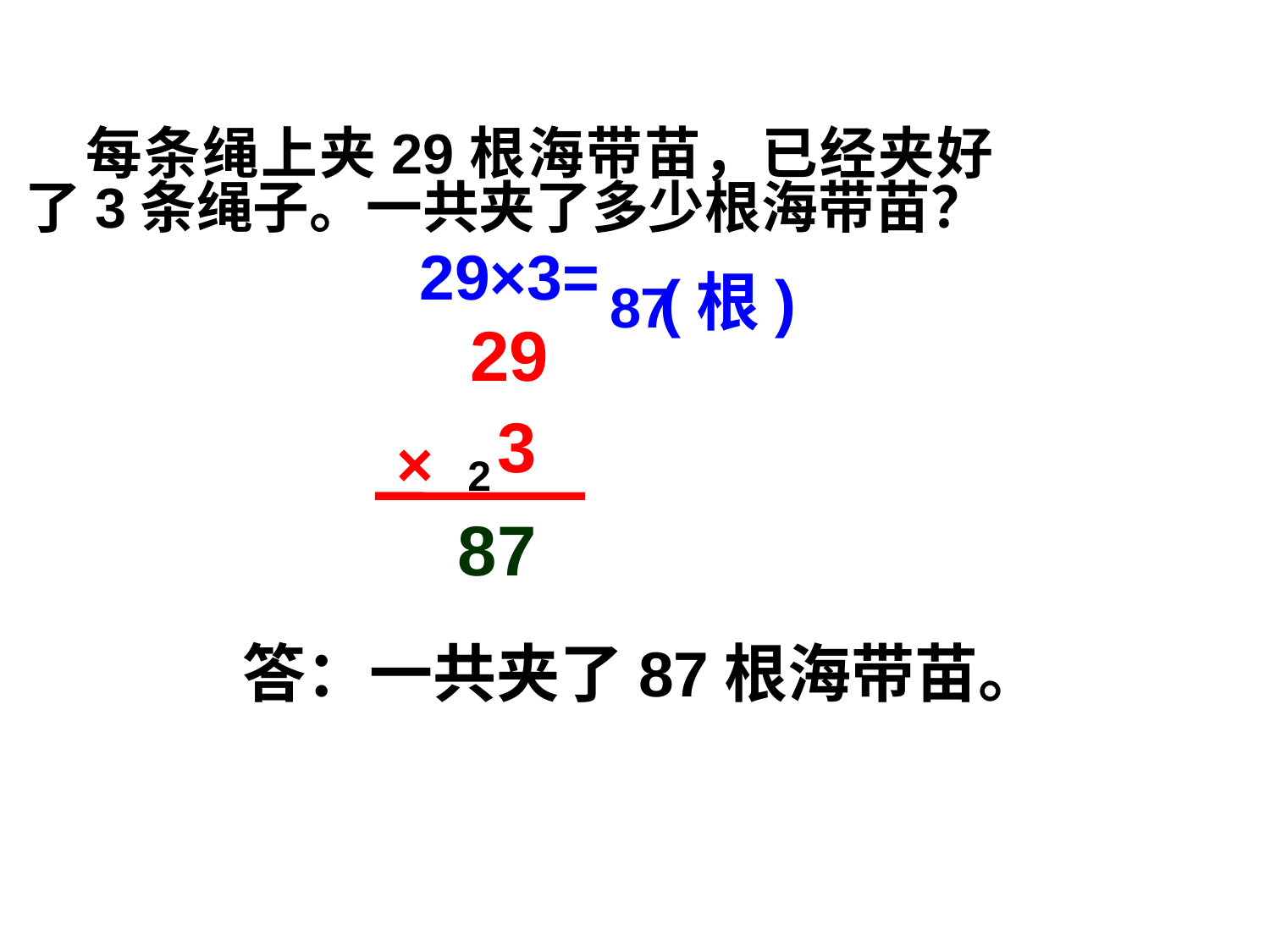

每条绳上夹29根海带苗，已经夹好了3条绳子。一共夹了多少根海带苗？
29×3=
29

(根)
87
3
×
2

8
7
答：一共夹了87根海带苗。